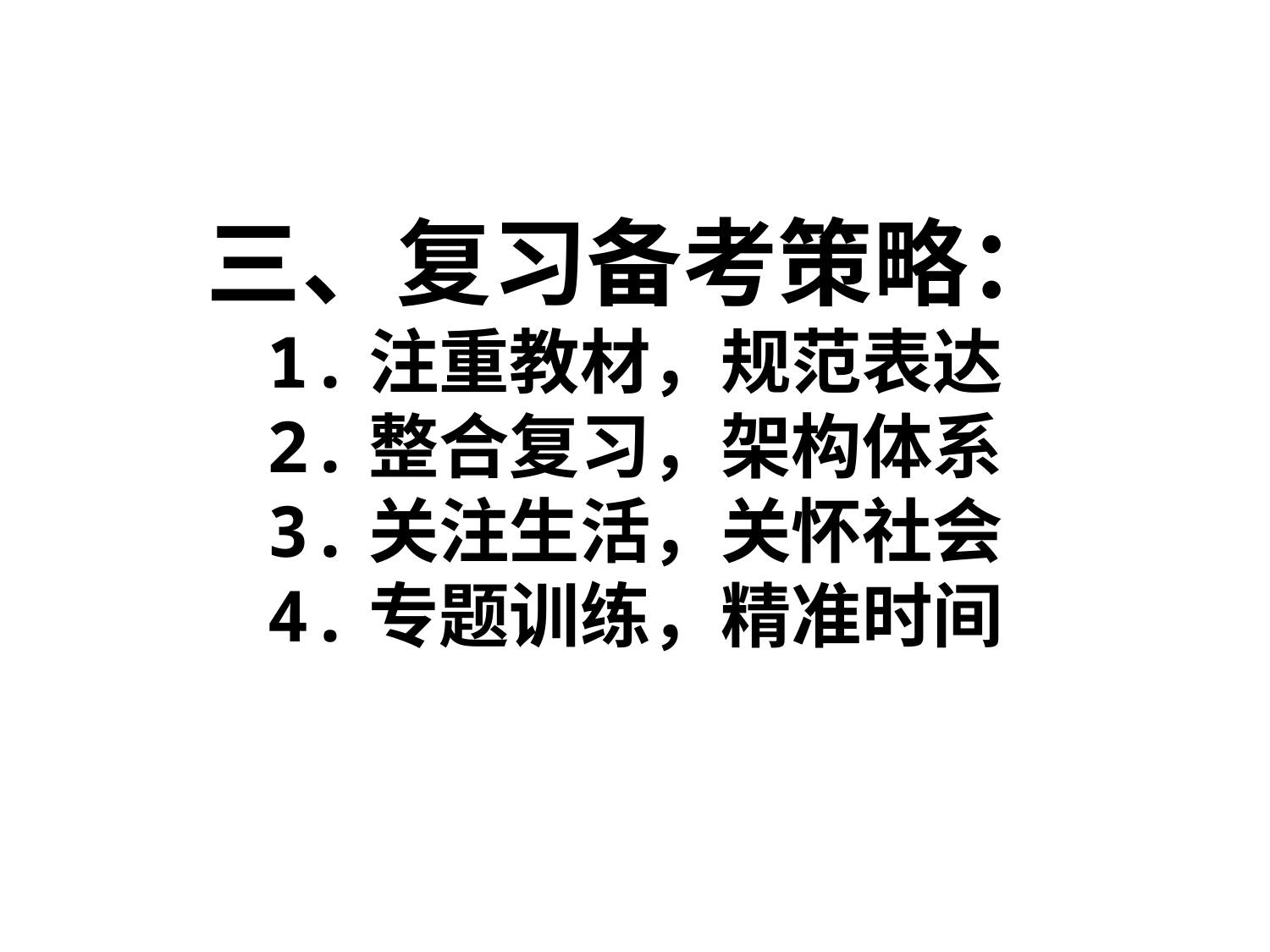

三、复习备考策略：
1.注重教材，规范表达
2.整合复习，架构体系
3.关注生活，关怀社会
4.专题训练，精准时间